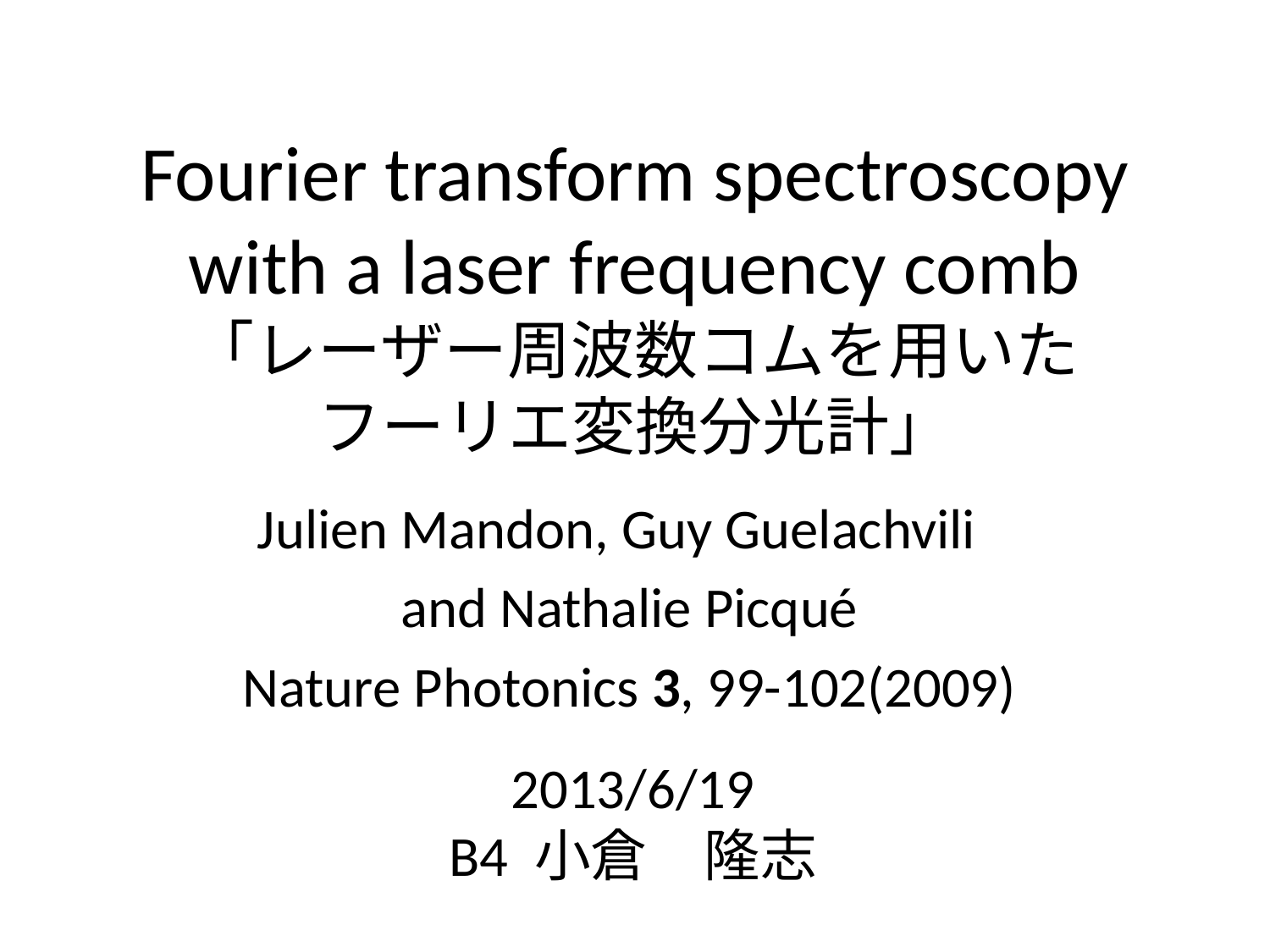

# Fourier transform spectroscopy with a laser frequency comb 「レーザー周波数コムを用いた フーリエ変換分光計」
Julien Mandon, Guy Guelachvili
and Nathalie Picqué
Nature Photonics 3, 99-102(2009)

2013/6/19
B4 小倉　隆志